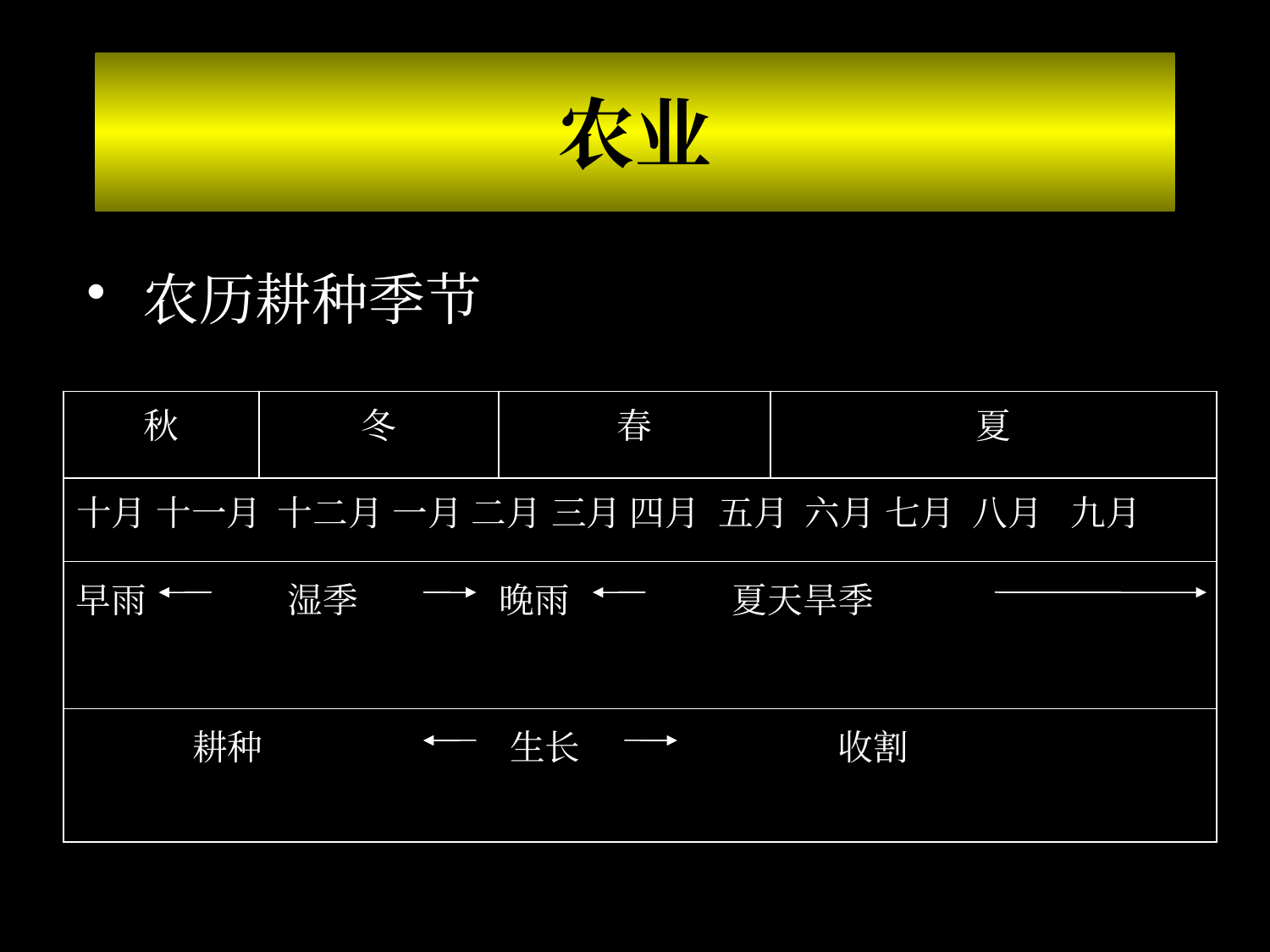

# 农业
 农历耕种季节

| 秋 | 冬 | 春 | 夏 |
| --- | --- | --- | --- |
| 十月 十一月 十二月 一月 二月 三月 四月 五月 六月 七月 八月 九月 |  |  |  |
|  |  |  |  |
|  |  |  |  |

早雨
湿季
晚雨
夏天旱季

耕种
生长
收割